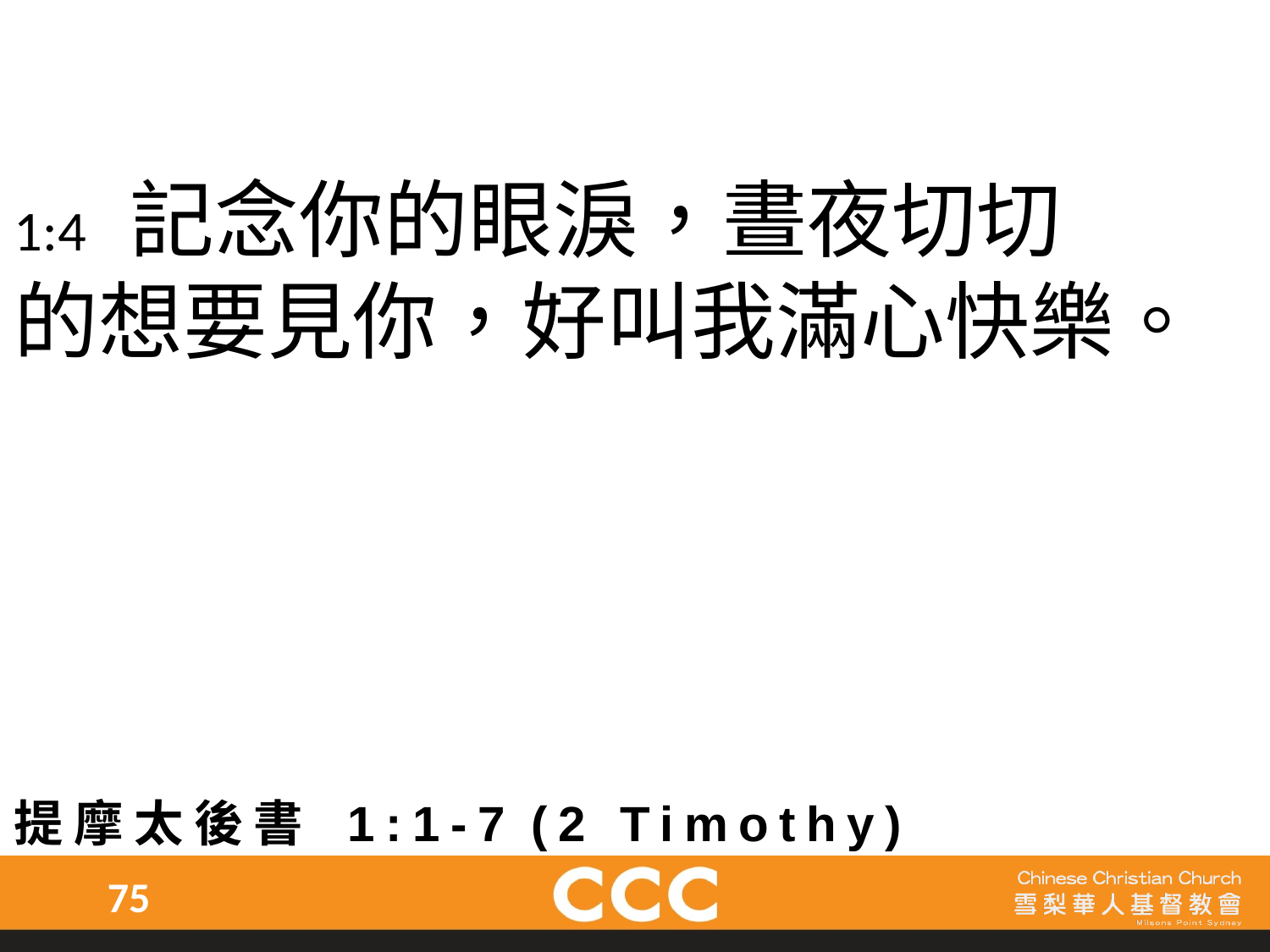

1:4 記念你的眼淚，晝夜切切
的想要見你，好叫我滿心快樂。

提摩太後書 1:1-7 (2 Timothy)
75